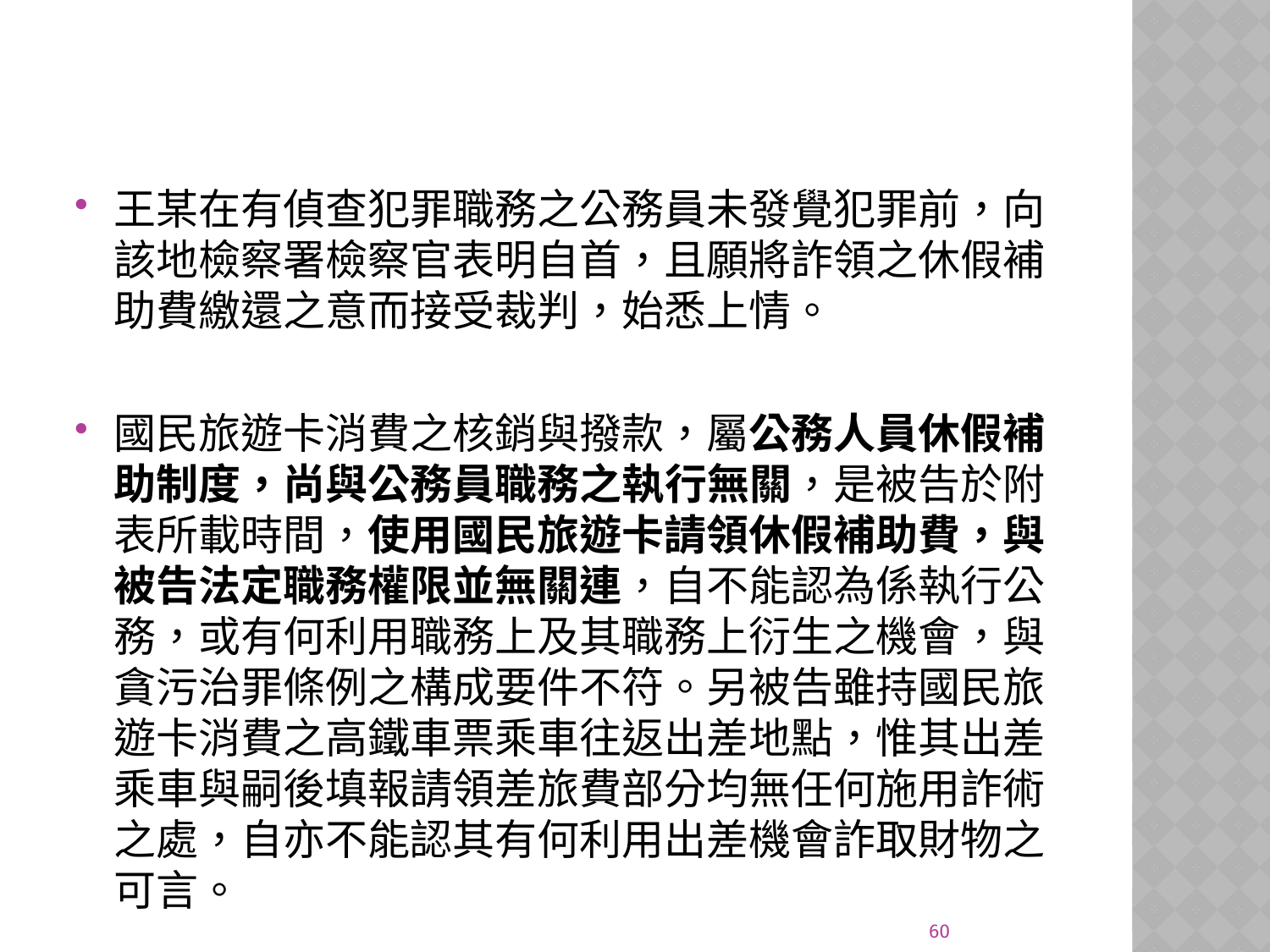

#
王某在有偵查犯罪職務之公務員未發覺犯罪前，向該地檢察署檢察官表明自首，且願將詐領之休假補助費繳還之意而接受裁判，始悉上情。

國民旅遊卡消費之核銷與撥款，屬公務人員休假補助制度，尚與公務員職務之執行無關，是被告於附表所載時間，使用國民旅遊卡請領休假補助費，與被告法定職務權限並無關連，自不能認為係執行公務，或有何利用職務上及其職務上衍生之機會，與貪污治罪條例之構成要件不符。另被告雖持國民旅遊卡消費之高鐵車票乘車往返出差地點，惟其出差乘車與嗣後填報請領差旅費部分均無任何施用詐術之處，自亦不能認其有何利用出差機會詐取財物之可言。
60